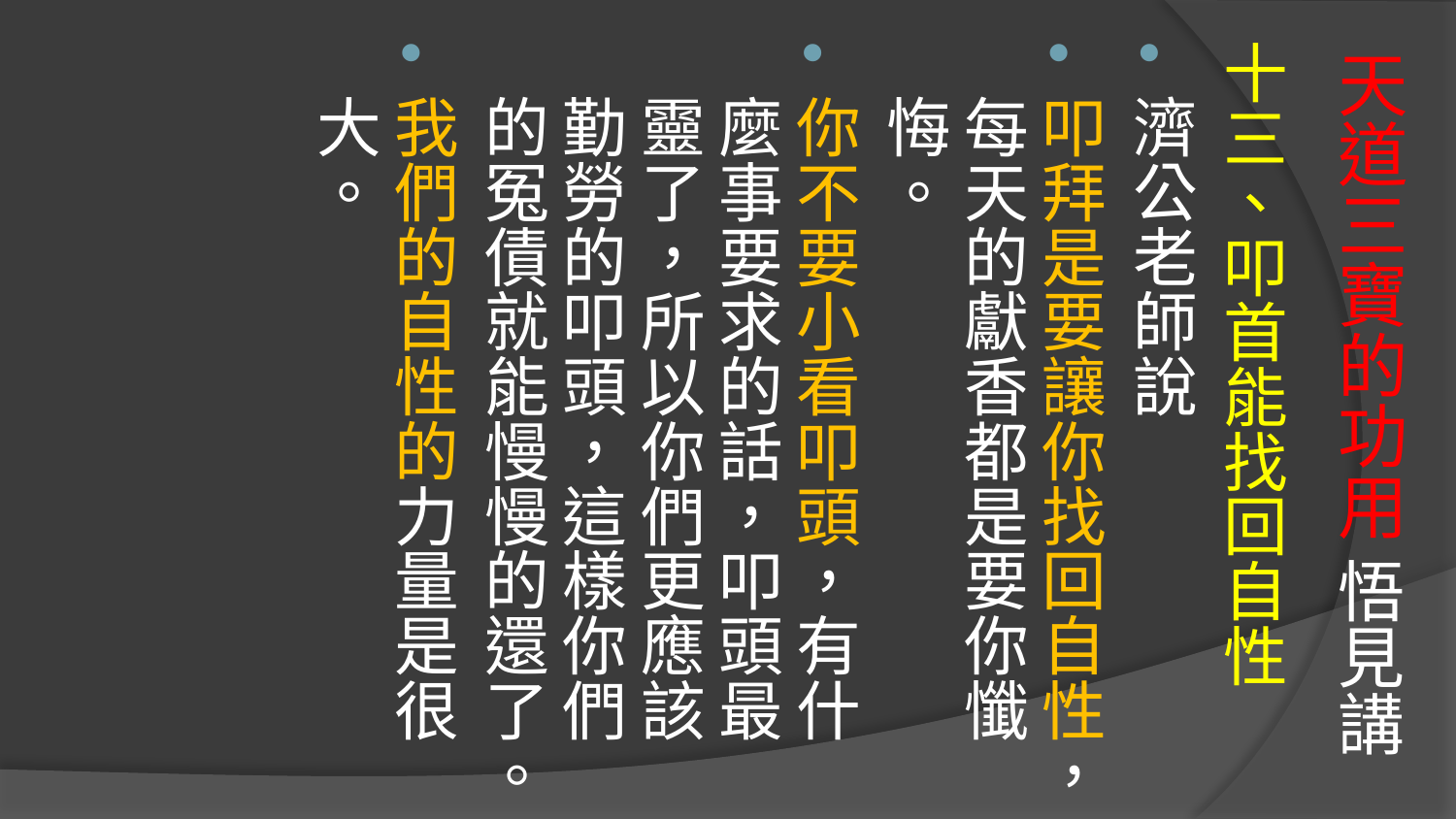

# 天道三寶的功用 悟見講
十三、叩首能找回自性
濟公老師說
叩拜是要讓你找回自性，每天的獻香都是要你懺悔。
你不要小看叩頭，有什麼事要求的話，叩頭最靈了，所以你們更應該勤勞的叩頭，這樣你們的冤債就能慢慢的還了。
我們的自性的力量是很大。